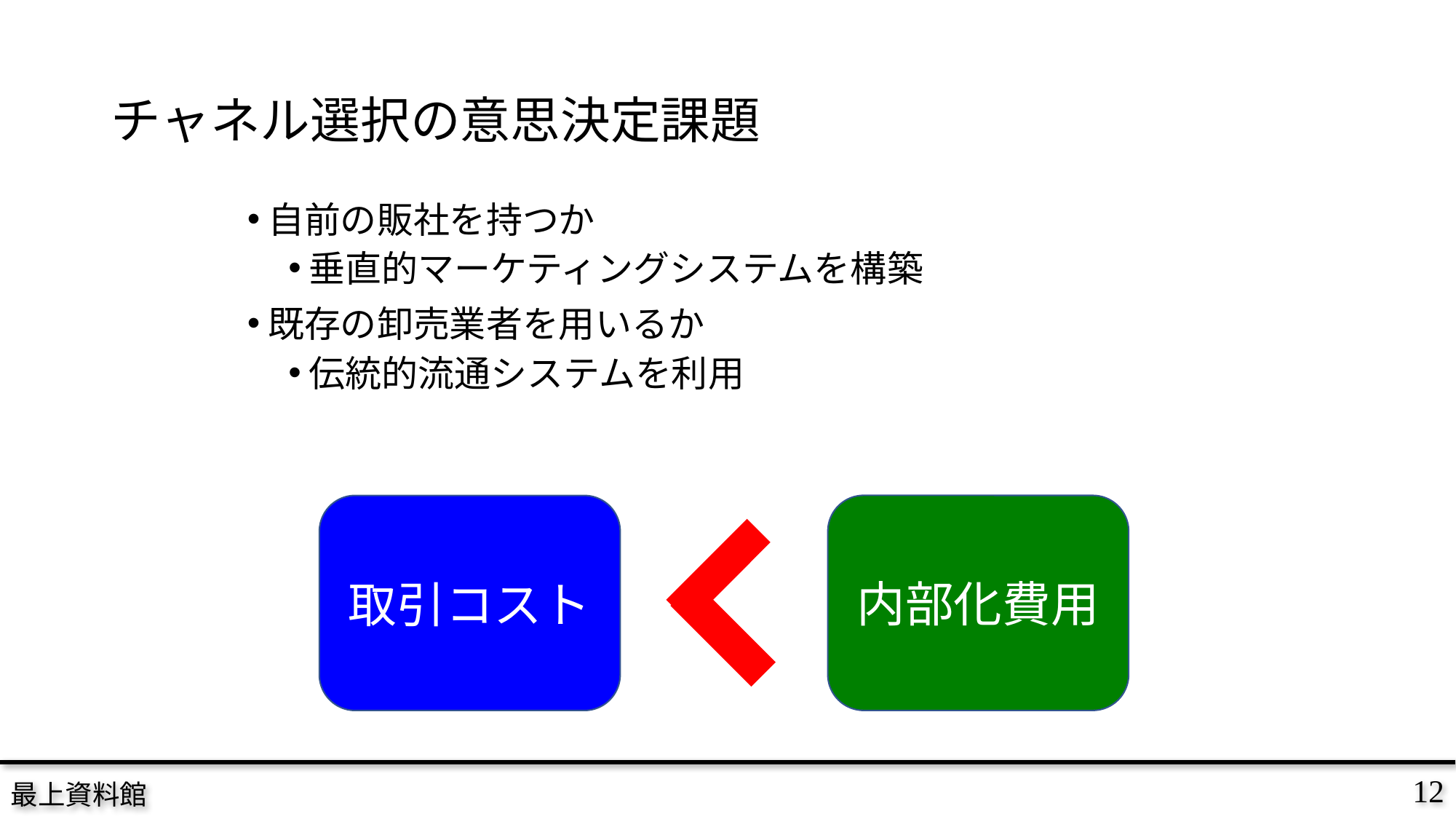

# チャネル選択の意思決定課題
自前の販社を持つか
垂直的マーケティングシステムを構築
既存の卸売業者を用いるか
伝統的流通システムを利用
内部化費用
取引コスト